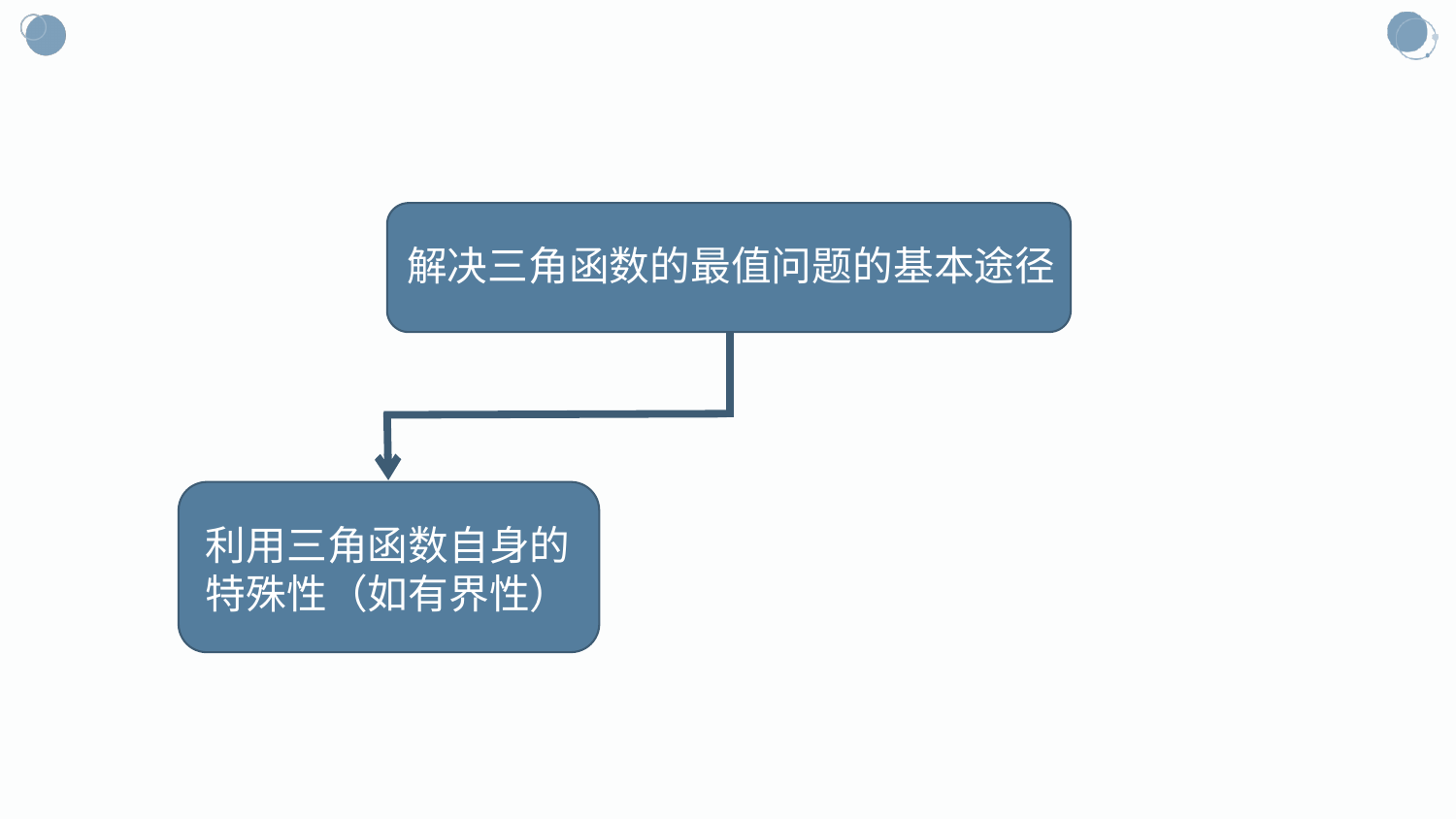

解决三角函数的最值问题的基本途径

利用三角函数自身的
特殊性（如有界性）